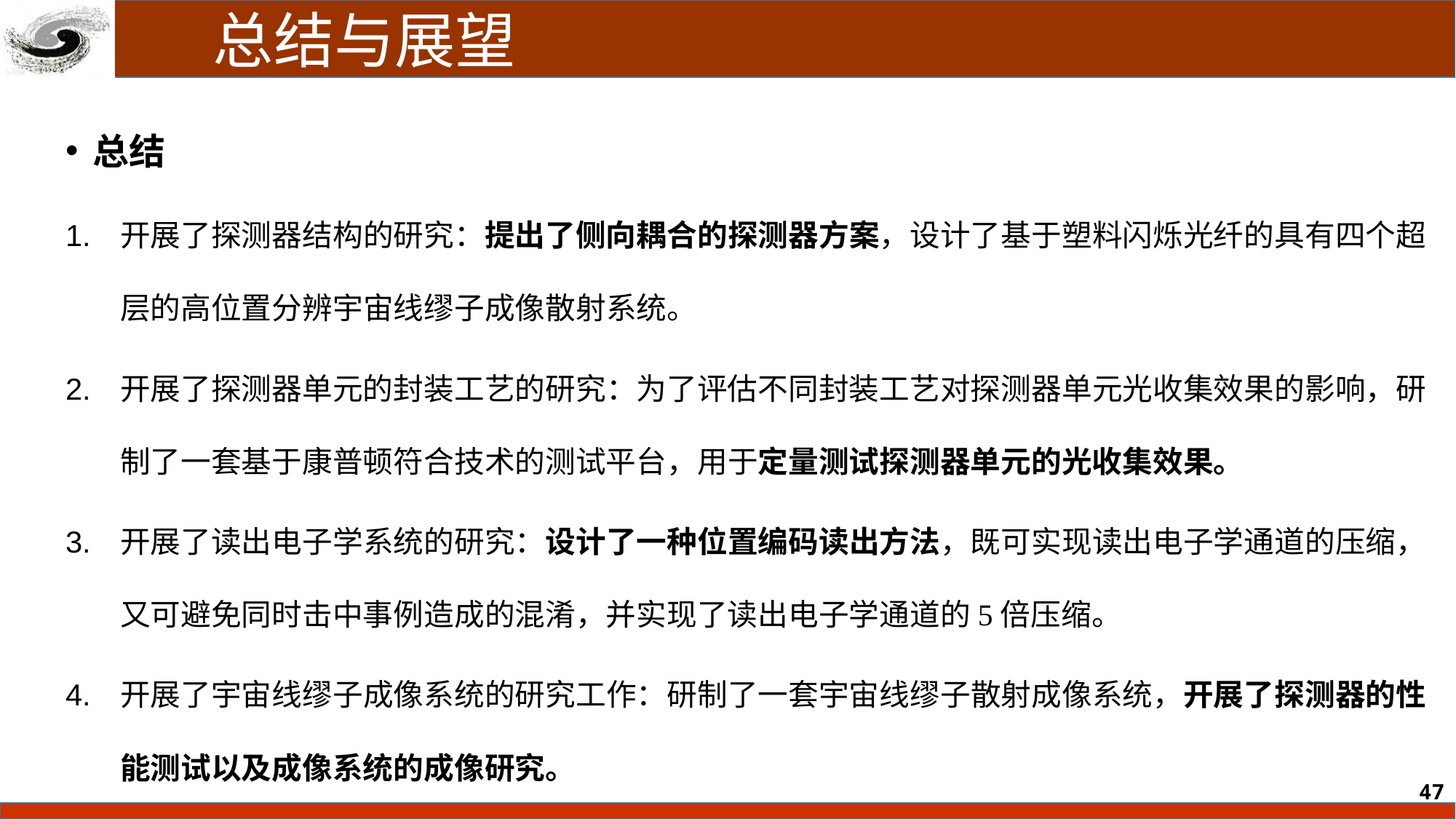

总结与展望
总结
开展了探测器结构的研究：提出了侧向耦合的探测器方案，设计了基于塑料闪烁光纤的具有四个超层的高位置分辨宇宙线缪子成像散射系统。
开展了探测器单元的封装工艺的研究：为了评估不同封装工艺对探测器单元光收集效果的影响，研制了一套基于康普顿符合技术的测试平台，用于定量测试探测器单元的光收集效果。
开展了读出电子学系统的研究：设计了一种位置编码读出方法，既可实现读出电子学通道的压缩，又可避免同时击中事例造成的混淆，并实现了读出电子学通道的5倍压缩。
开展了宇宙线缪子成像系统的研究工作：研制了一套宇宙线缪子散射成像系统，开展了探测器的性能测试以及成像系统的成像研究。
47